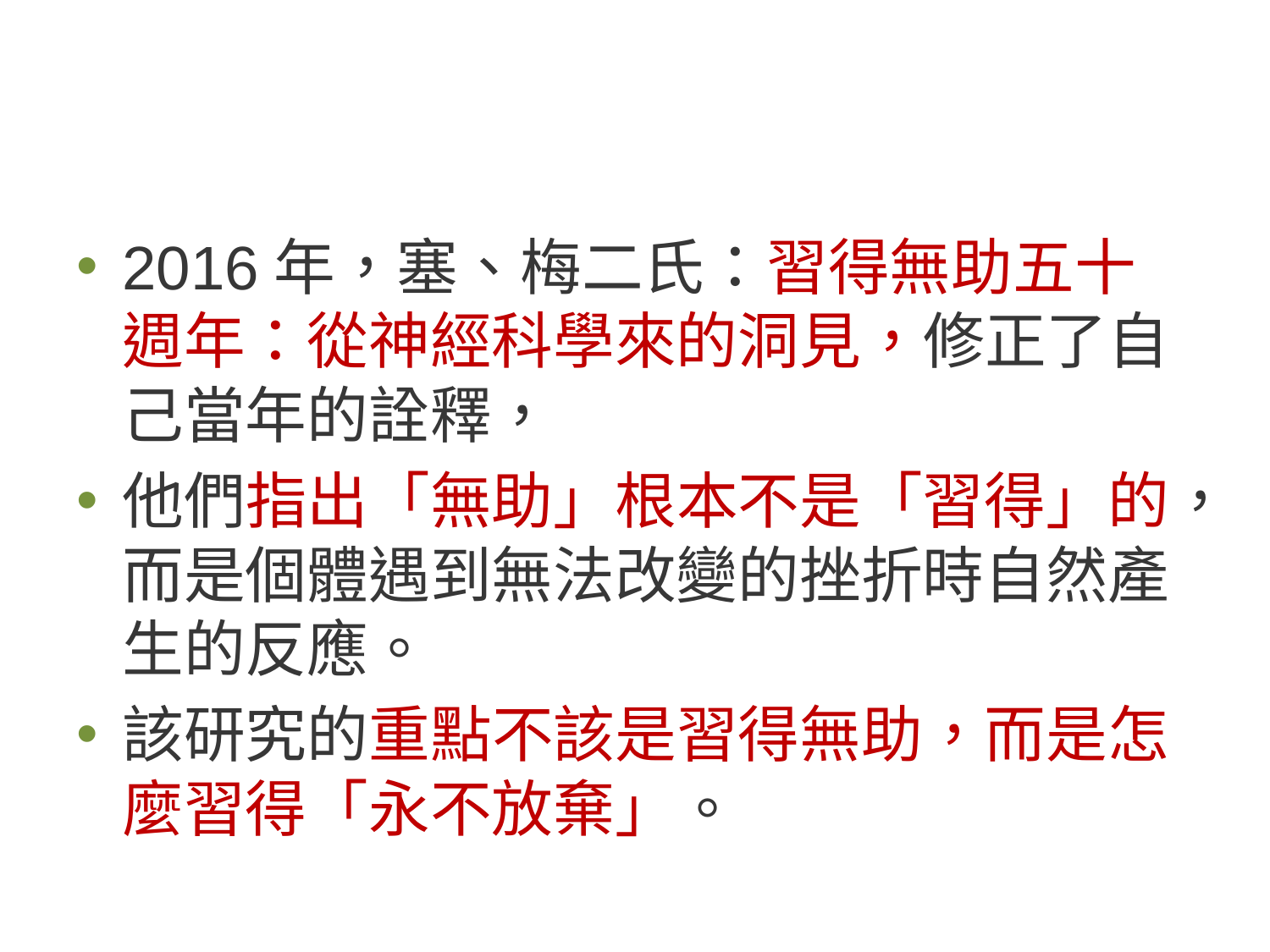

#
2016年，塞、梅二氏：習得無助五十週年：從神經科學來的洞見，修正了自己當年的詮釋，
他們指出「無助」根本不是「習得」的，而是個體遇到無法改變的挫折時自然產生的反應。
該研究的重點不該是習得無助，而是怎麼習得「永不放棄」。